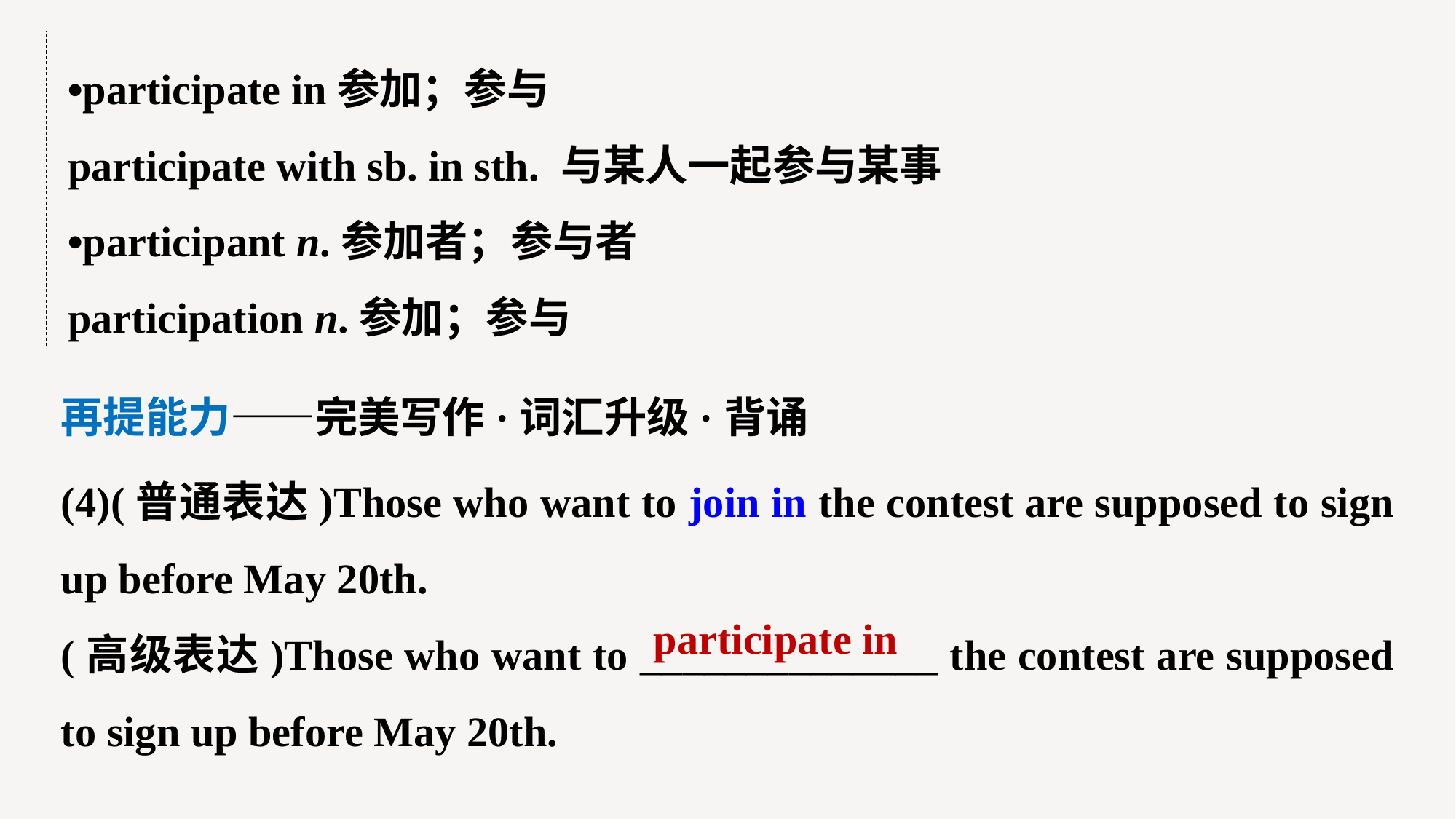

•participate in参加；参与
participate with sb. in sth. 与某人一起参与某事
•participant n.参加者；参与者
participation n.参加；参与
再提能力——完美写作·词汇升级·背诵
(4)(普通表达)Those who want to join in the contest are supposed to sign up before May 20th.
(高级表达)Those who want to ______________ the contest are supposed to sign up before May 20th.
participate in